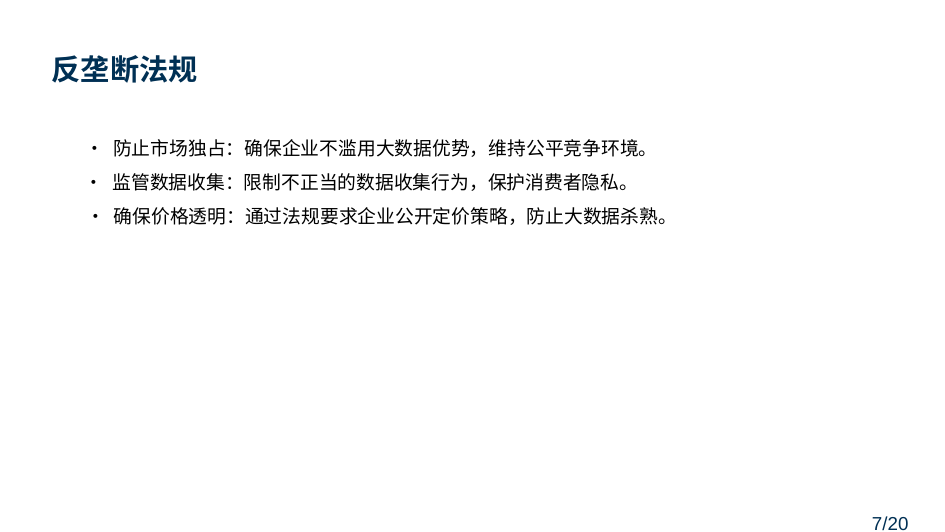

反垄断法规
• 防止市场独占：确保企业不滥用大数据优势，维持公平竞争环境。
• 监管数据收集：限制不正当的数据收集行为，保护消费者隐私。
• 确保价格透明：通过法规要求企业公开定价策略，防止大数据杀熟。
7/20